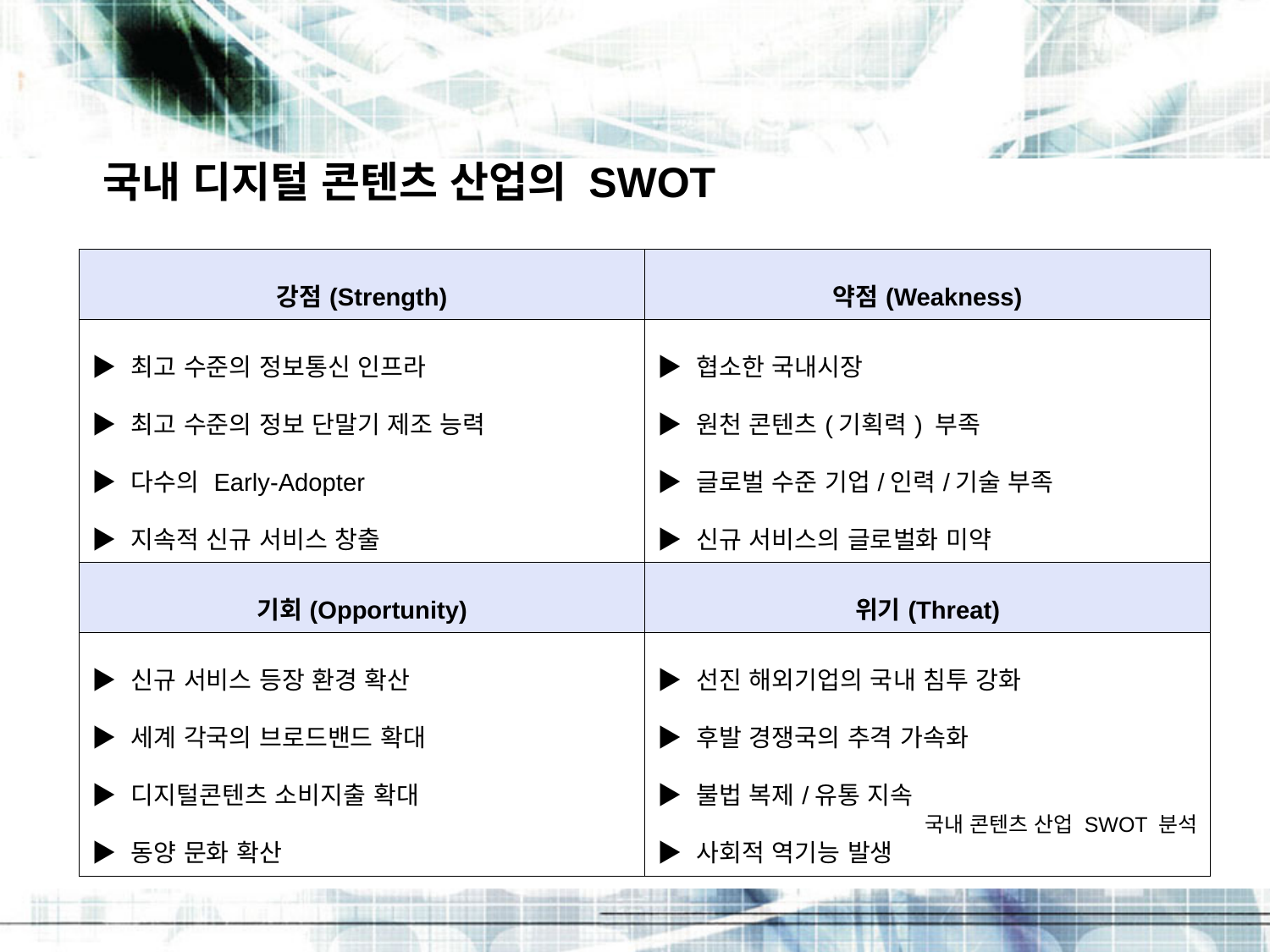

국내 디지털 콘텐츠 산업의 SWOT
| 강점(Strength) | 약점(Weakness) |
| --- | --- |
| ▶ 최고 수준의 정보통신 인프라 ▶ 최고 수준의 정보 단말기 제조 능력 ▶ 다수의 Early-Adopter ▶ 지속적 신규 서비스 창출 | ▶ 협소한 국내시장 ▶ 원천 콘텐츠(기획력) 부족 ▶ 글로벌 수준 기업/인력/기술 부족 ▶ 신규 서비스의 글로벌화 미약 |
| 기회(Opportunity) | 위기(Threat) |
| ▶ 신규 서비스 등장 환경 확산 ▶ 세계 각국의 브로드밴드 확대 ▶ 디지털콘텐츠 소비지출 확대 ▶ 동양 문화 확산 | ▶ 선진 해외기업의 국내 침투 강화 ▶ 후발 경쟁국의 추격 가속화 ▶ 불법 복제/유통 지속 ▶ 사회적 역기능 발생 |
국내 콘텐츠 산업 SWOT 분석